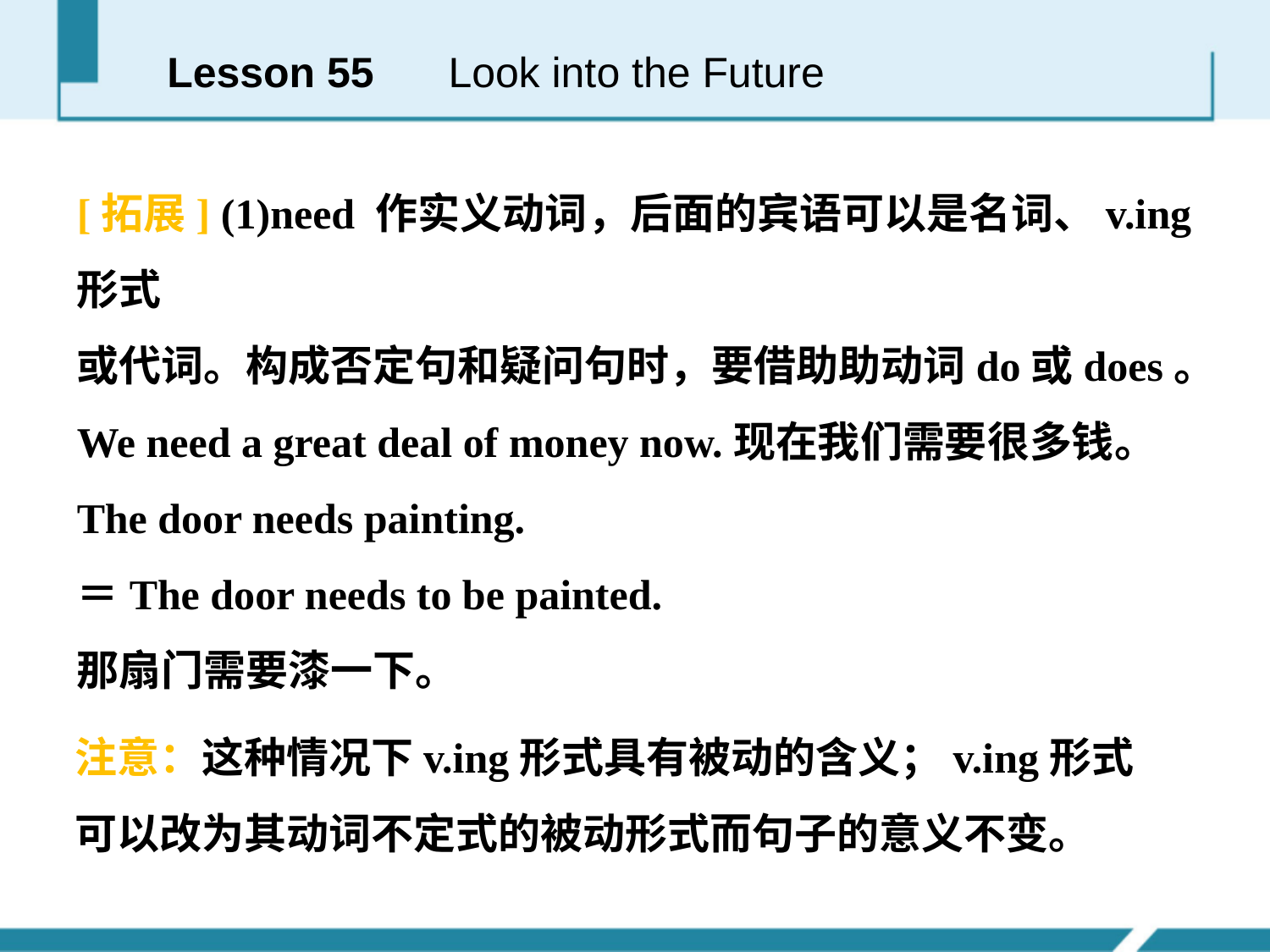

Lesson 55 　Look into the Future
[拓展] (1)need 作实义动词，后面的宾语可以是名词、v.­ing形式
或代词。构成否定句和疑问句时，要借助助动词do或does。
We need a great deal of money now.现在我们需要很多钱。
The door needs painting.
＝The door needs to be painted.
那扇门需要漆一下。
注意：这种情况下v.­ing形式具有被动的含义；v.­ing形式可以改为其动词不定式的被动形式而句子的意义不变。